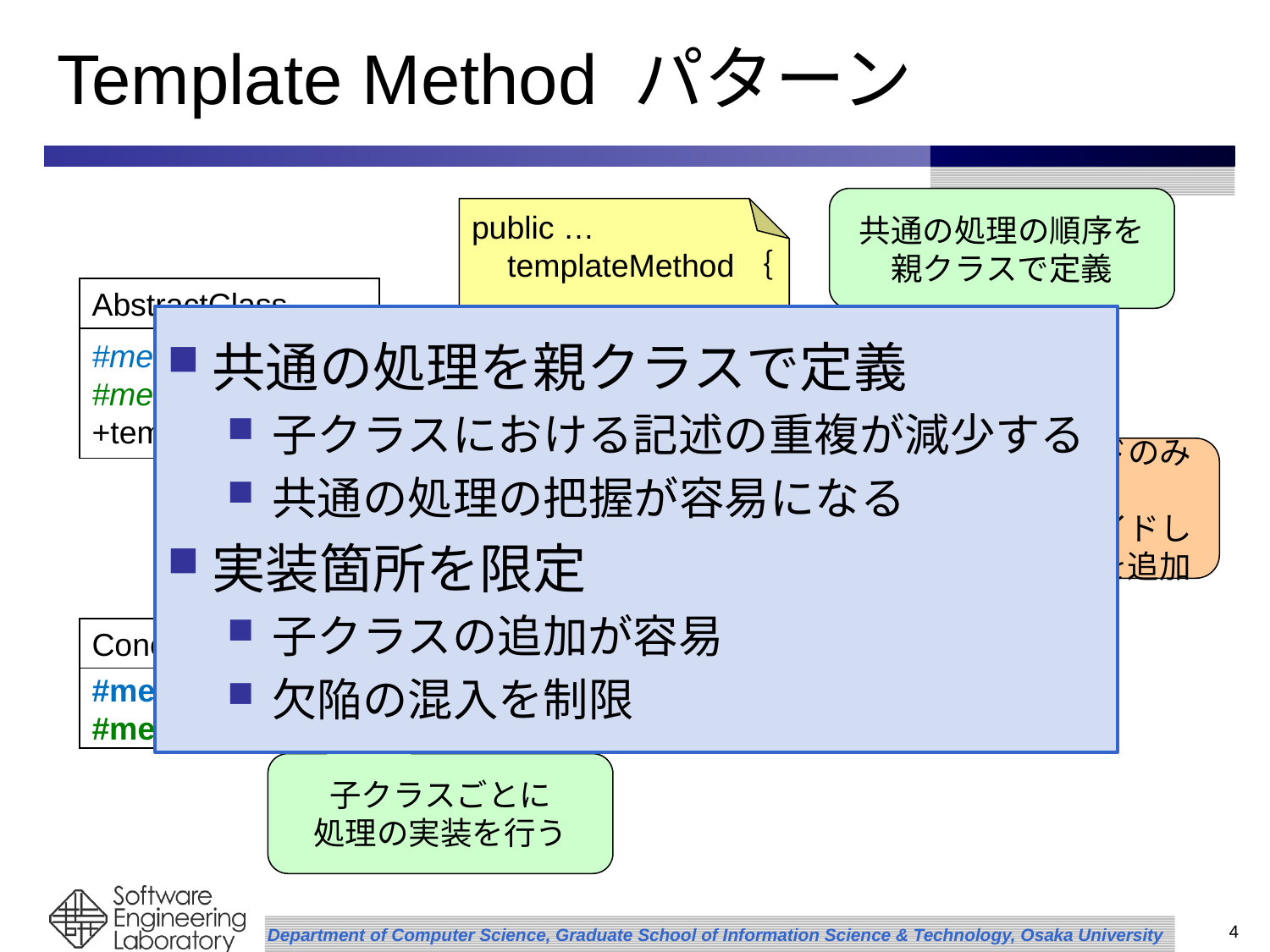

# Template Method パターン
共通の処理の順序を親クラスで定義
public …
    templateMethod｛
  …
  this.method1()
  …
  this.method2()
  …
}
AbstractClass
共通の処理を親クラスで定義
子クラスにおける記述の重複が減少する
共通の処理の把握が容易になる
実装箇所を限定
子クラスの追加が容易
欠陥の混入を制限
#method1()
#method2()
+templateMethod()
抽象メソッドのみを
オーバーライドして子クラスを追加

NewClass
#method1()
#method2()
ConcreteClass1
ConcreteClass2
#method1()
#method2()
#method1()
#method2()
子クラスごとに
処理の実装を行う
4